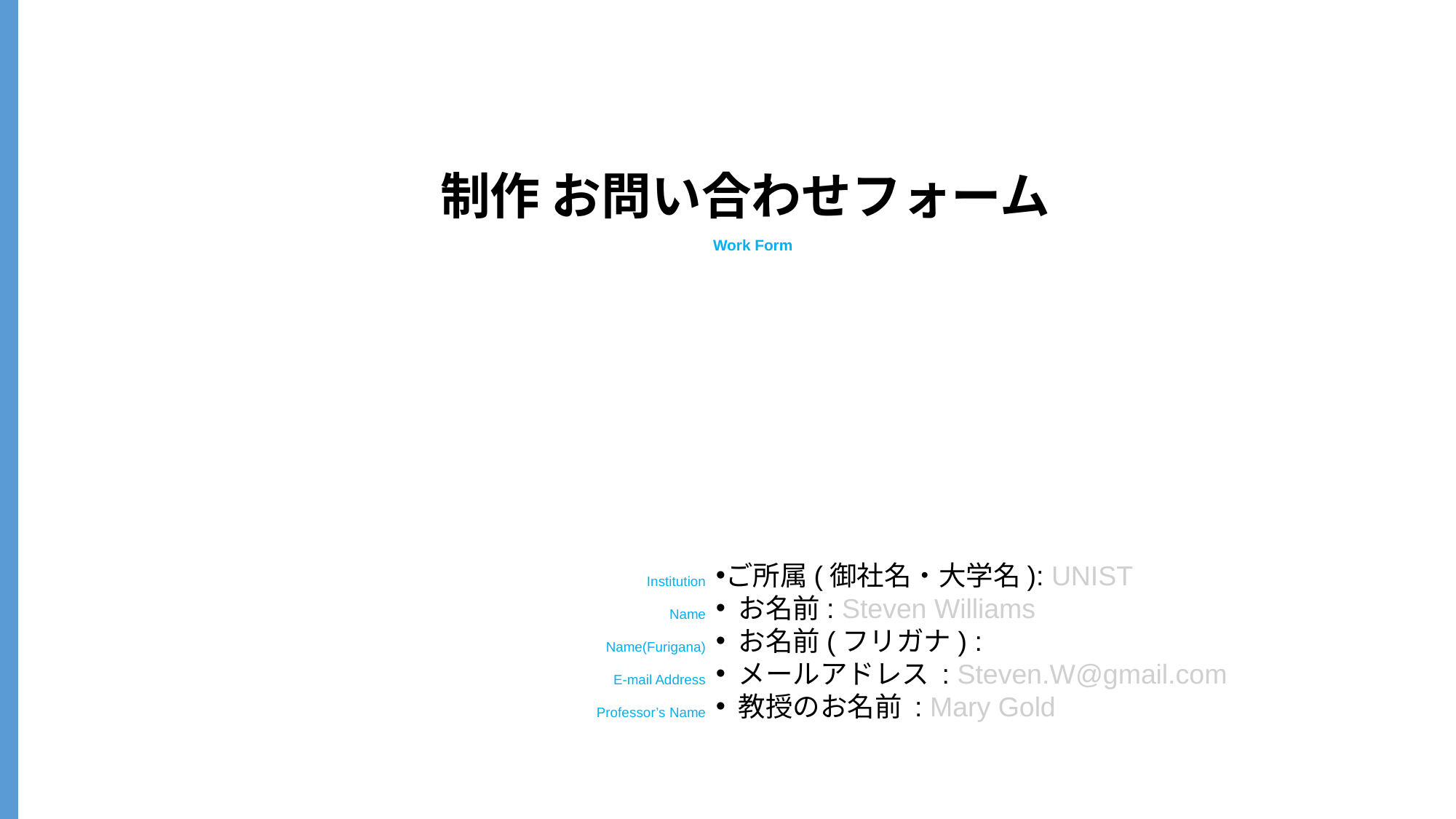

制作 お問い合わせフォーム
Work Form

Institution
Name
Name(Furigana)
E-mail Address
Professor’s Name
ご所属(御社名・大学名): UNIST
 お名前: Steven Williams
 お名前(フリガナ) :
 メールアドレス : Steven.W@gmail.com
 教授のお名前 : Mary Gold